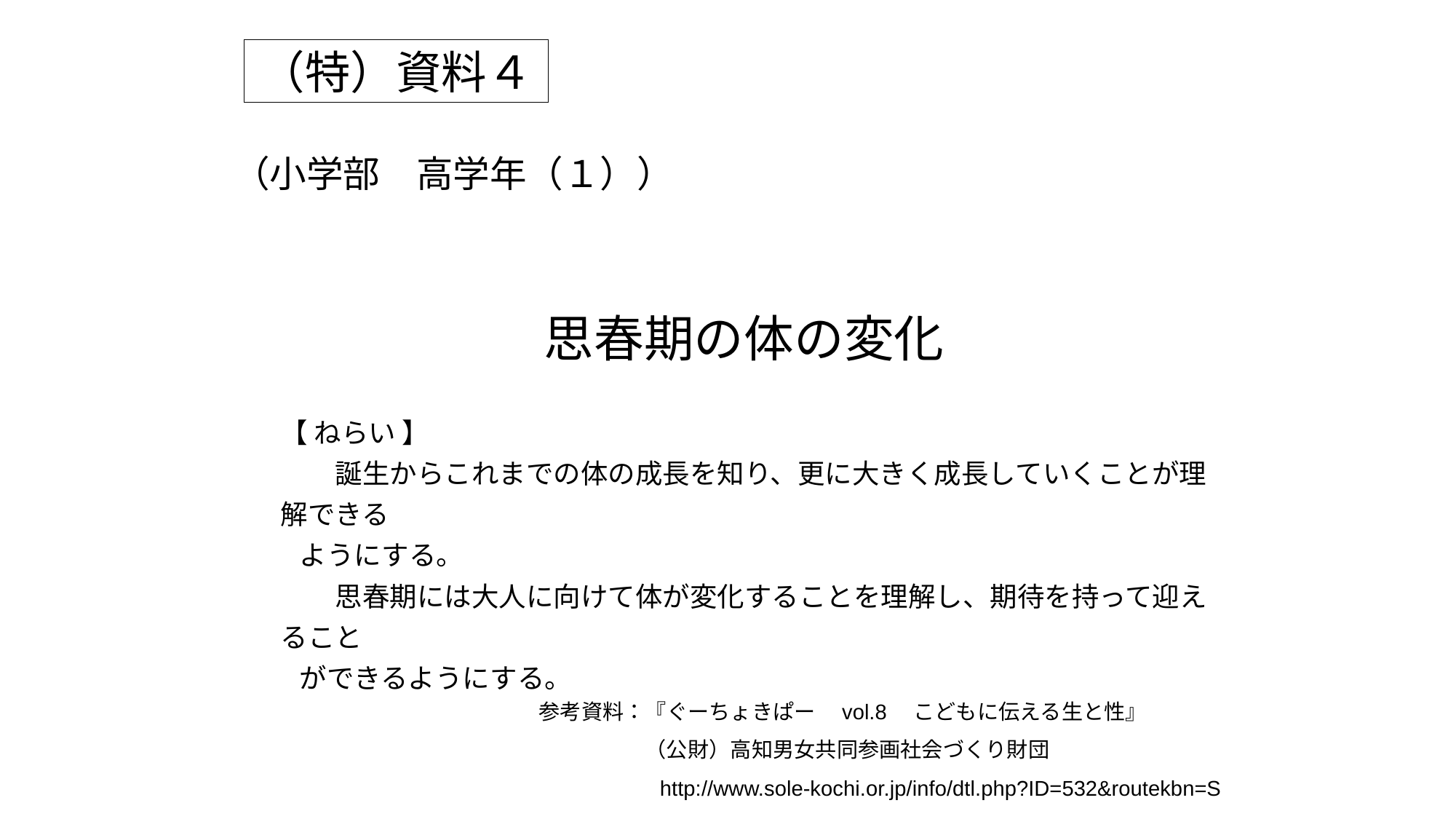

（特）資料４
# （小学部　高学年（１））
思春期の体の変化
【 ねらい 】
　　誕生からこれまでの体の成長を知り、更に大きく成長していくことが理解できる
  ようにする。
　　思春期には大人に向けて体が変化することを理解し、期待を持って迎えること
  ができるようにする。
参考資料：『ぐーちょきぱー　vol.8　こどもに伝える生と性』
　　　　　（公財）高知男女共同参画社会づくり財団
　　　　　  http://www.sole-kochi.or.jp/info/dtl.php?ID=532&routekbn=S